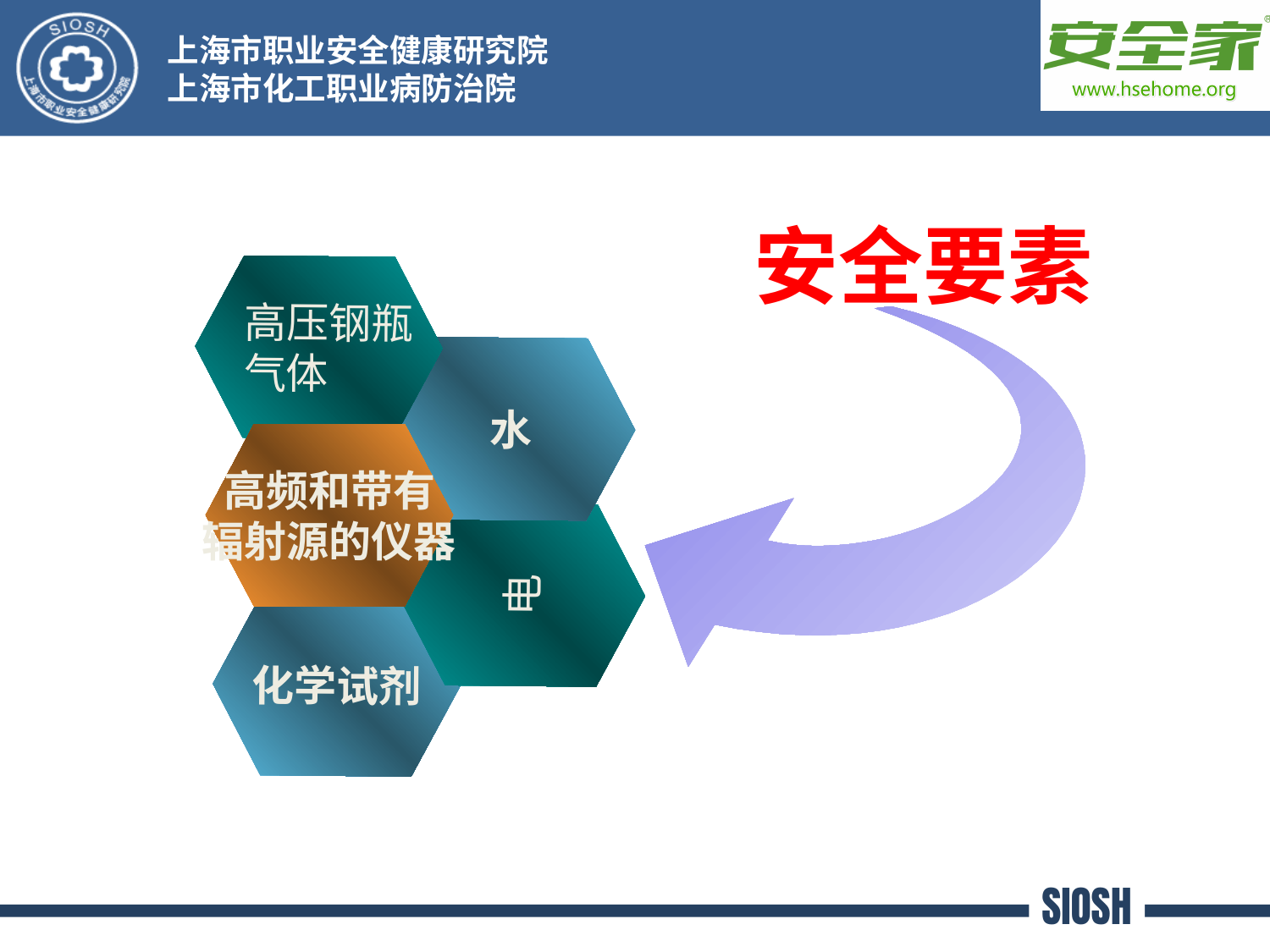

安全要素
高压钢瓶
气体
水
高频和带有
辐射源的仪器
电
化学试剂